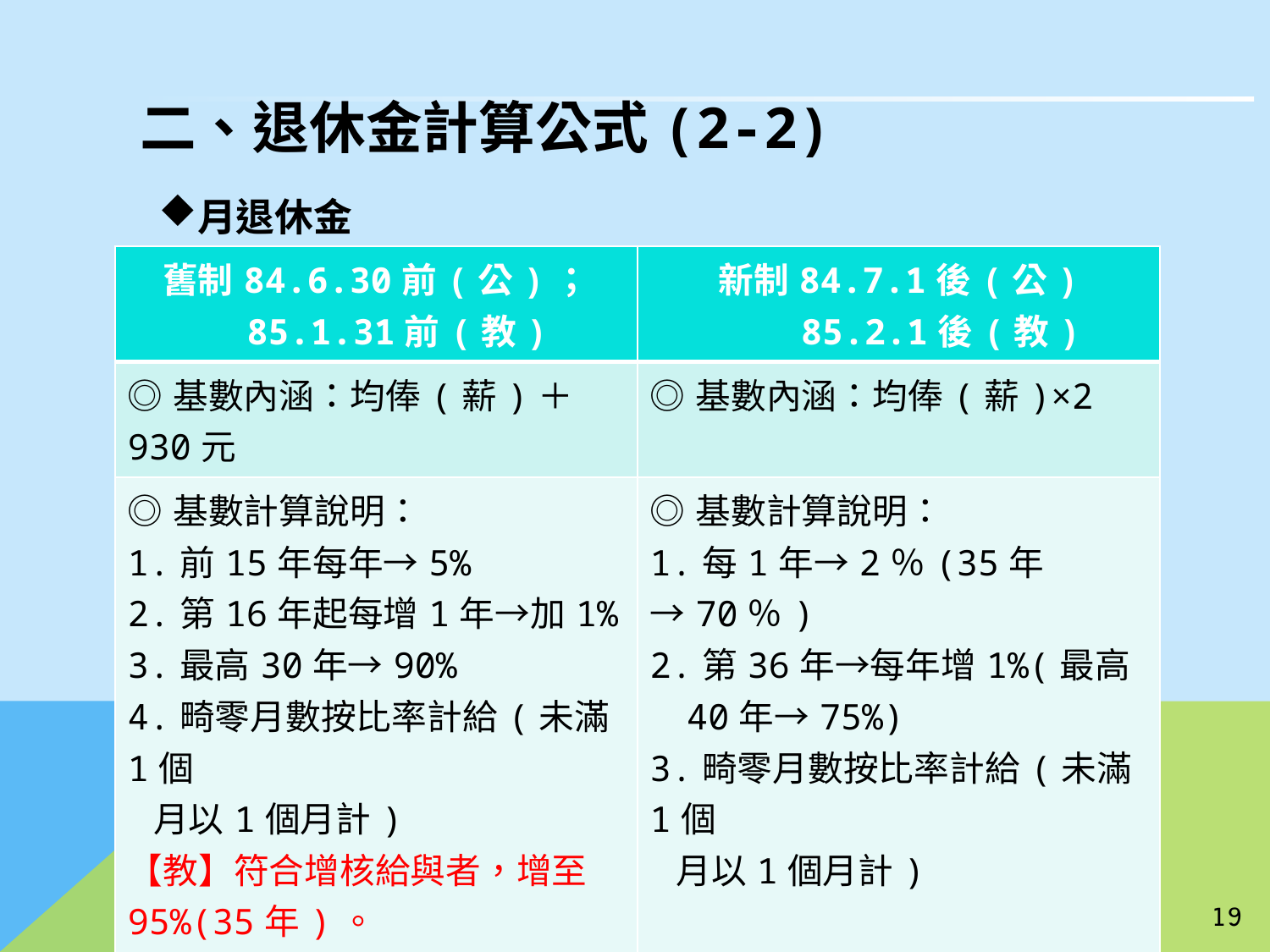

# 二、退休金計算公式(2-2)
月退休金
| 舊制84.6.30前(公)； 85.1.31前(教) | 新制84.7.1後(公) 85.2.1後(教) |
| --- | --- |
| ◎基數內涵：均俸(薪)＋930元 | ◎基數內涵：均俸(薪)×2 |
| ◎基數計算說明： 1.前15年每年→5% 2.第16年起每增1年→加1% 3.最高30年→90% 4.畸零月數按比率計給(未滿1個 月以1個月計) 【教】符合增核給與者，增至95%(35年)。 | ◎基數計算說明： 1.每1年→2％(35年→70％) 2.第36年→每年增1%(最高40年→75%) 3.畸零月數按比率計給(未滿1個 月以1個月計) |
19